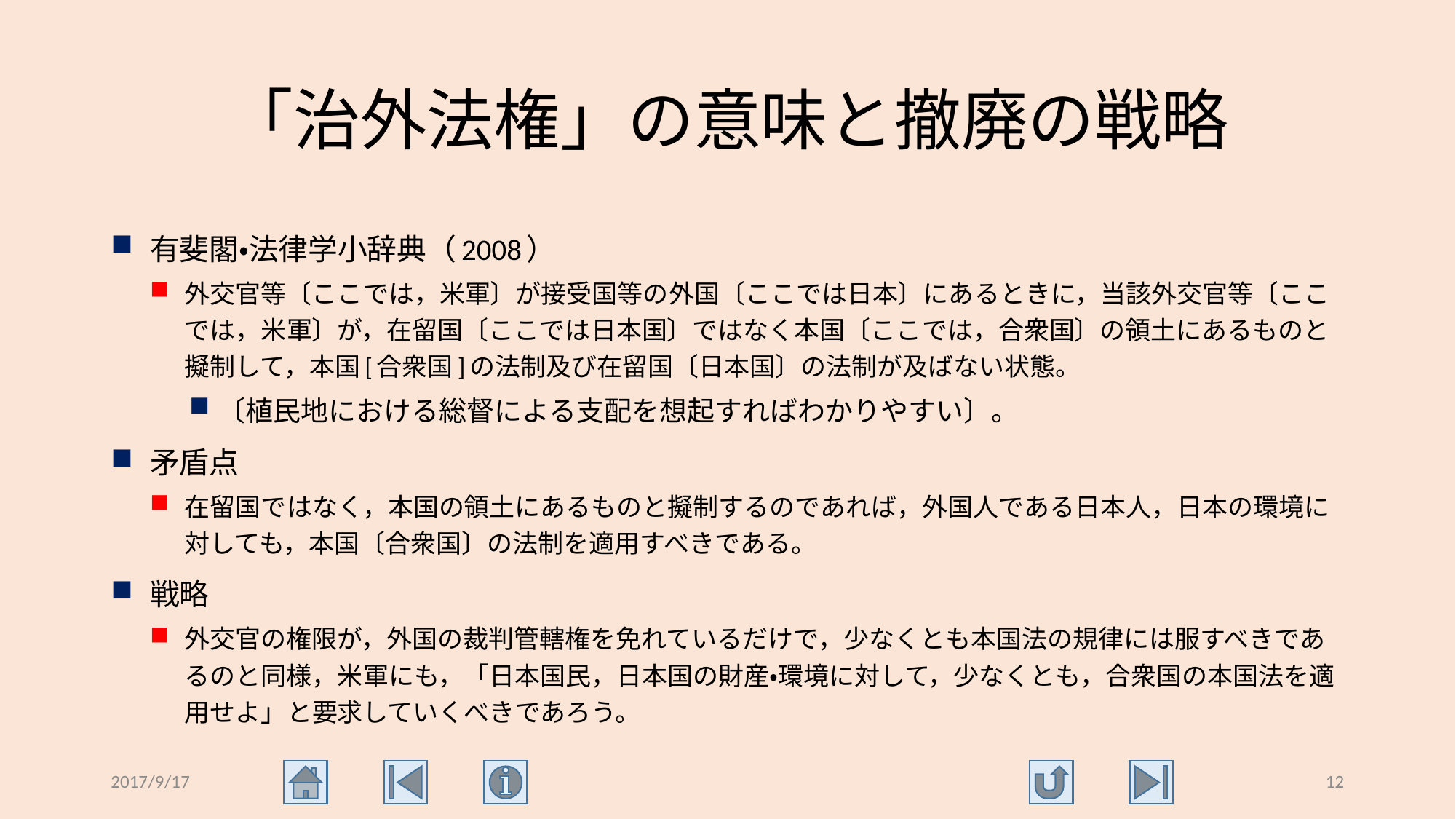

# 「治外法権」の意味と撤廃の戦略
有斐閣・法律学小辞典（2008）
外交官等〔ここでは，米軍〕が接受国等の外国〔ここでは日本〕にあるときに，当該外交官等〔ここでは，米軍〕が，在留国〔ここでは日本国〕ではなく本国〔ここでは，合衆国〕の領土にあるものと擬制して，本国[合衆国]の法制及び在留国〔日本国〕の法制が及ばない状態。
〔植民地における総督による支配を想起すればわかりやすい〕。
矛盾点
在留国ではなく，本国の領土にあるものと擬制するのであれば，外国人である日本人，日本の環境に対しても，本国〔合衆国〕の法制を適用すべきである。
戦略
外交官の権限が，外国の裁判管轄権を免れているだけで，少なくとも本国法の規律には服すべきであるのと同様，米軍にも，「日本国民，日本国の財産・環境に対して，少なくとも，合衆国の本国法を適用せよ」と要求していくべきであろう。
2017/9/17
12